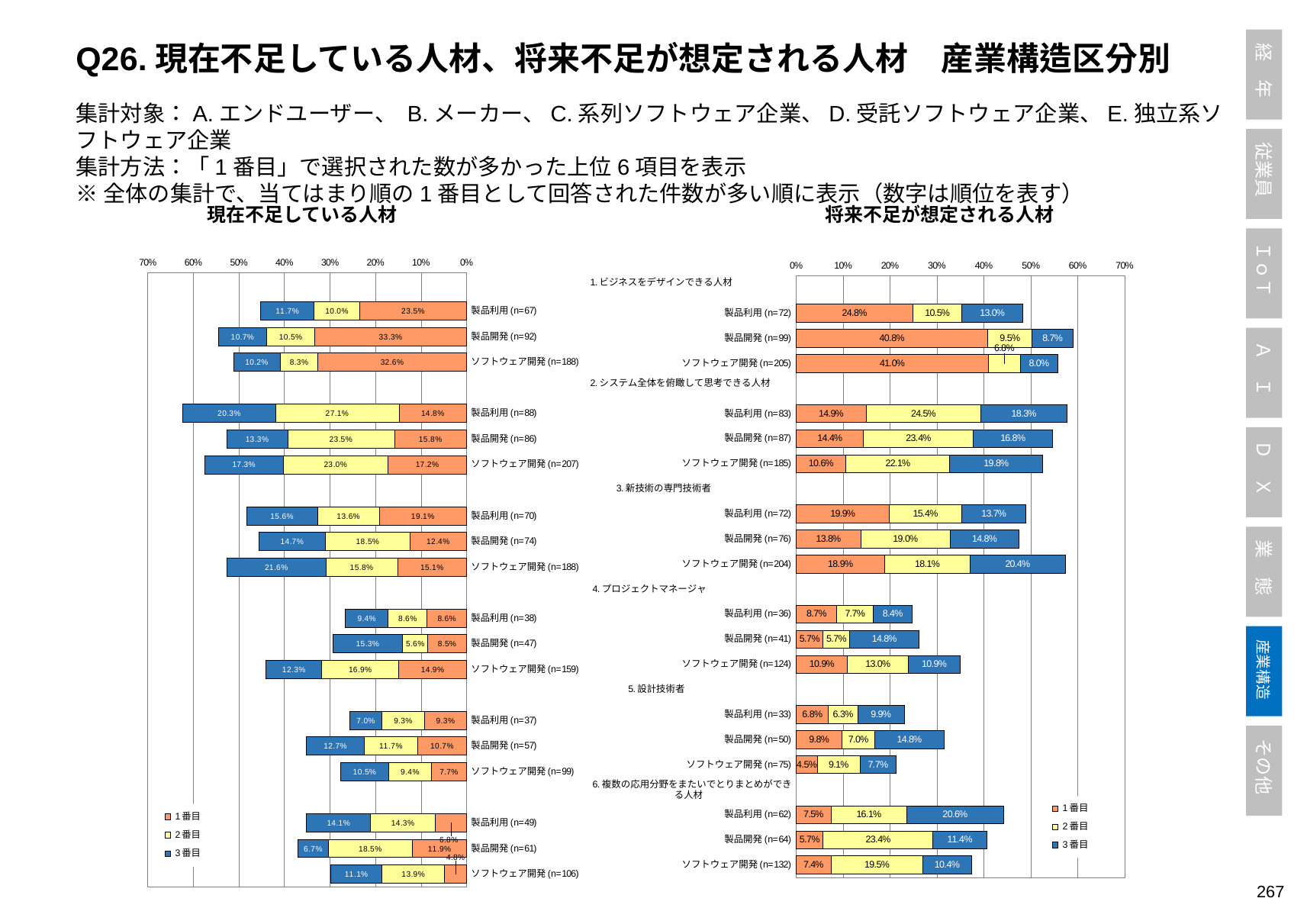

Q26.現在不足している人材、将来不足が想定される人材　産業構造区分別
集計対象：A.エンドユーザー、 B.メーカー、C.系列ソフトウェア企業、D.受託ソフトウェア企業、E.独立系ソフトウェア企業
集計方法：「1番目」で選択された数が多かった上位6項目を表示
※全体の集計で、当てはまり順の1番目として回答された件数が多い順に表示（数字は順位を表す）
現在不足している人材
将来不足が想定される人材

### Chart

| Category | 1番目 | 2番目 | 3番目 |
|---|---|---|---|
|  | None | None | None |
| 製品利用(n=67) | 0.2345679012345679 | 0.1 | 0.1171875 |
| 製品開発(n=92) | 0.3333333333333333 | 0.10493827160493827 | 0.10666666666666667 |
| ソフトウェア開発(n=188) | 0.32625994694960214 | 0.08310249307479224 | 0.1023391812865497 |
|  | None | None | None |
| 製品利用(n=88) | 0.14814814814814814 | 0.2714285714285714 | 0.203125 |
| 製品開発(n=86) | 0.15819209039548024 | 0.2345679012345679 | 0.13333333333333333 |
| ソフトウェア開発(n=207) | 0.1724137931034483 | 0.2299168975069252 | 0.17251461988304093 |
|  | None | None | None |
| 製品利用(n=70) | 0.19135802469135801 | 0.1357142857142857 | 0.15625 |
| 製品開発(n=74) | 0.12429378531073447 | 0.18518518518518517 | 0.14666666666666667 |
| ソフトウェア開発(n=188) | 0.15119363395225463 | 0.15789473684210525 | 0.21637426900584794 |
|  | None | None | None |
| 製品利用(n=38) | 0.08641975308641975 | 0.08571428571428572 | 0.09375 |
| 製品開発(n=47) | 0.0847457627118644 | 0.05555555555555555 | 0.15333333333333332 |
| ソフトウェア開発(n=159) | 0.14854111405835543 | 0.16897506925207756 | 0.12280701754385964 |
|  | None | None | None |
| 製品利用(n=37) | 0.09259259259259259 | 0.09285714285714286 | 0.0703125 |
| 製品開発(n=57) | 0.10734463276836158 | 0.11728395061728394 | 0.12666666666666668 |
| ソフトウェア開発(n=99) | 0.07692307692307693 | 0.09418282548476455 | 0.10526315789473684 |
|  | None | None | None |
| 製品利用(n=49) | 0.06790123456790123 | 0.14285714285714285 | 0.140625 |
| 製品開発(n=61) | 0.11864406779661017 | 0.18518518518518517 | 0.06666666666666667 |
| ソフトウェア開発(n=106) | 0.04774535809018567 | 0.13850415512465375 | 0.1111111111111111 |

### Chart

| Category | 1番目 | 2番目 | 3番目 |
|---|---|---|---|
| 1.ビジネスをデザインできる人材                            | None | None | None |
| 製品利用(n=72) | 0.2484472049689441 | 0.1048951048951049 | 0.1297709923664122 |
| 製品開発(n=99) | 0.40804597701149425 | 0.0949367088607595 | 0.087248322147651 |
| ソフトウェア開発(n=205) | 0.4095744680851064 | 0.0679886685552408 | 0.07988165680473373 |
| 2.システム全体を俯瞰して思考できる人材               | None | None | None |
| 製品利用(n=83) | 0.14906832298136646 | 0.24475524475524477 | 0.183206106870229 |
| 製品開発(n=87) | 0.14367816091954022 | 0.23417721518987342 | 0.16778523489932887 |
| ソフトウェア開発(n=185) | 0.10638297872340426 | 0.22096317280453256 | 0.19822485207100593 |
| 3.新技術の専門技術者                                   | None | None | None |
| 製品利用(n=72) | 0.19875776397515527 | 0.15384615384615385 | 0.13740458015267176 |
| 製品開発(n=76) | 0.13793103448275862 | 0.189873417721519 | 0.1476510067114094 |
| ソフトウェア開発(n=204) | 0.18882978723404256 | 0.1813031161473088 | 0.20414201183431951 |
| 4.プロジェクトマネージャ                                     | None | None | None |
| 製品利用(n=36) | 0.08695652173913043 | 0.07692307692307693 | 0.08396946564885496 |
| 製品開発(n=41) | 0.05747126436781609 | 0.056962025316455694 | 0.1476510067114094 |
| ソフトウェア開発(n=124) | 0.10904255319148937 | 0.13031161473087818 | 0.10946745562130178 |
| 5.設計技術者                                              | None | None | None |
| 製品利用(n=33) | 0.06832298136645963 | 0.06293706293706294 | 0.09923664122137404 |
| 製品開発(n=50) | 0.09770114942528736 | 0.06962025316455696 | 0.1476510067114094 |
| ソフトウェア開発(n=75) | 0.04521276595744681 | 0.0906515580736544 | 0.07692307692307693 |
| 6.複数の応用分野をまたいでとりまとめができる人材    | None | None | None |
| 製品利用(n=62) | 0.07453416149068323 | 0.16083916083916083 | 0.20610687022900764 |
| 製品開発(n=64) | 0.05747126436781609 | 0.23417721518987342 | 0.11409395973154363 |
| ソフトウェア開発(n=132) | 0.07446808510638298 | 0.1954674220963173 | 0.10355029585798817 |
267